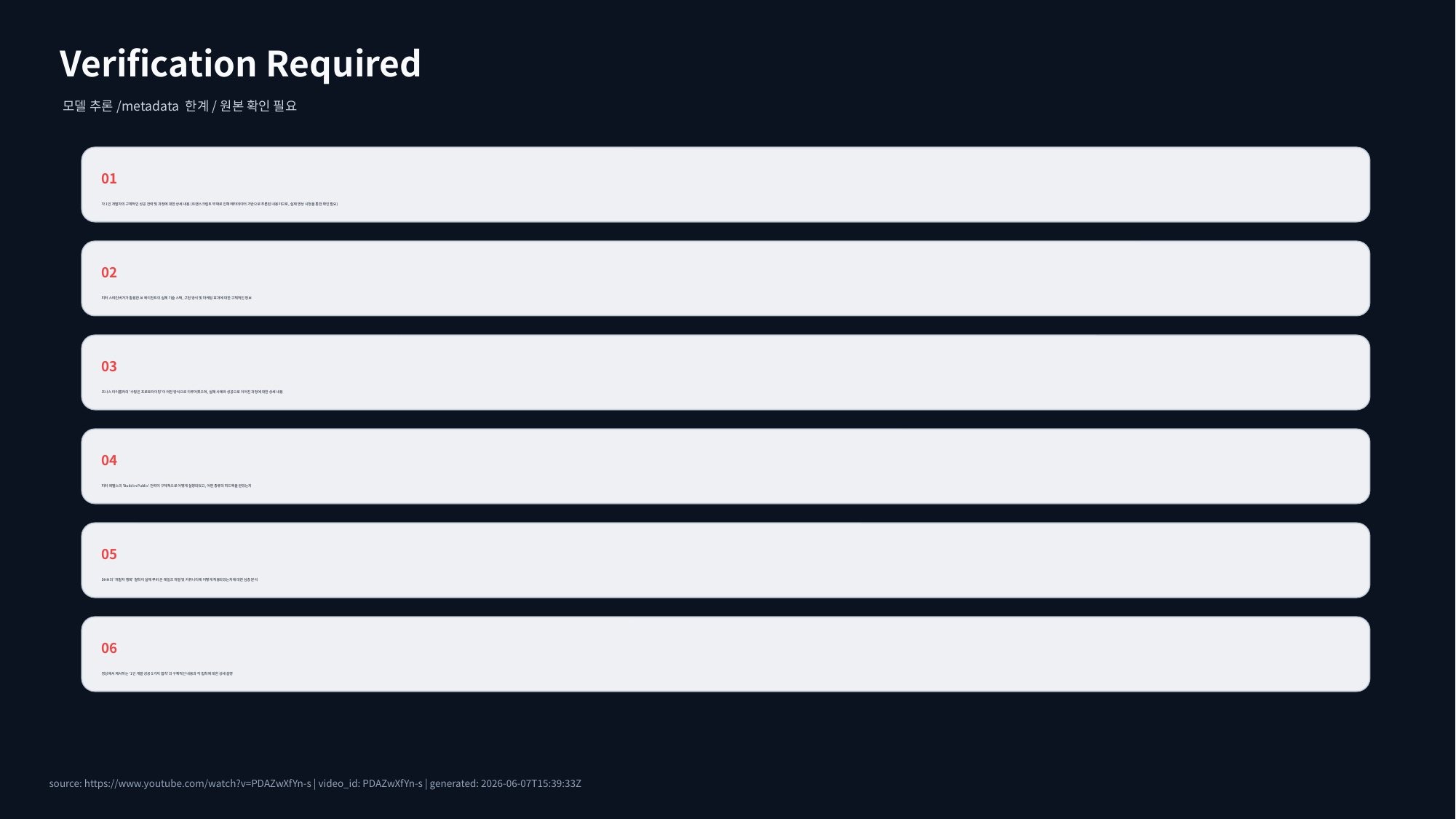

Verification Required
모델 추론/metadata 한계/원본 확인 필요

01
각 1인 개발자의 구체적인 성공 전략 및 과정에 대한 상세 내용 (트랜스크립트 부재로 인해 메타데이터 기반으로 추론된 내용이므로, 실제 영상 시청을 통한 확인 필요)

02
피터 스테인버거가 활용한 AI 에이전트의 실제 기술 스택, 구현 방식 및 마케팅 효과에 대한 구체적인 정보

03
조나스 타이롤러의 '수많은 프로토타이핑'이 어떤 방식으로 이루어졌으며, 실패 사례와 성공으로 이어진 과정에 대한 상세 내용

04
피터 레벨스의 'Build in Public' 전략이 구체적으로 어떻게 실행되었고, 어떤 종류의 피드백을 받았는지

05
DHH의 '개발자 행복' 철학이 실제 루비 온 레일즈 개발 및 커뮤니티에 어떻게 적용되었는지에 대한 심층 분석

06
영상에서 제시하는 '1인 개발 성공 5가지 법칙'의 구체적인 내용과 각 법칙에 대한 상세 설명
source: https://www.youtube.com/watch?v=PDAZwXfYn-s | video_id: PDAZwXfYn-s | generated: 2026-06-07T15:39:33Z